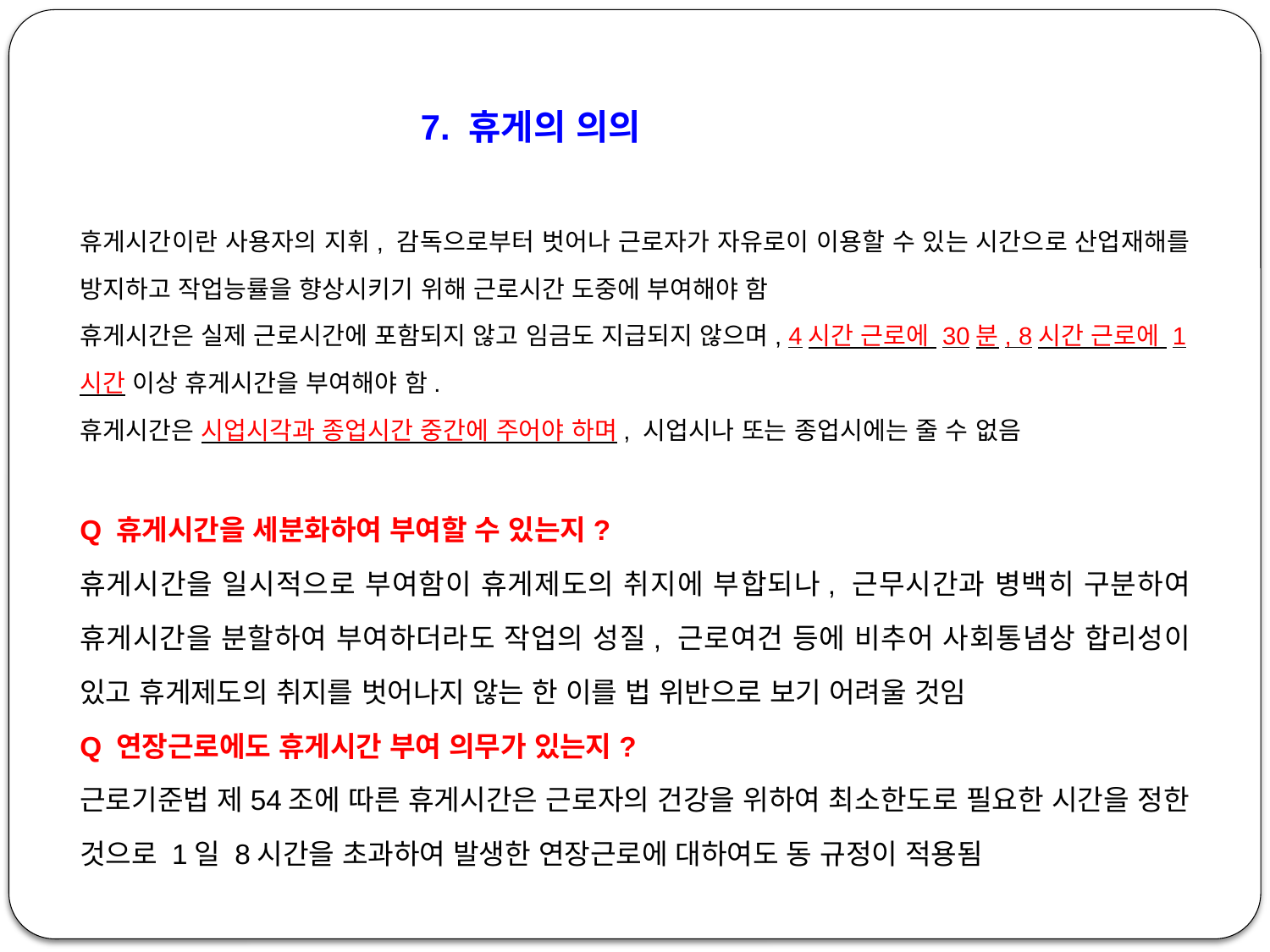

7. 휴게의 의의

휴게시간이란 사용자의 지휘, 감독으로부터 벗어나 근로자가 자유로이 이용할 수 있는 시간으로 산업재해를 방지하고 작업능률을 향상시키기 위해 근로시간 도중에 부여해야 함
휴게시간은 실제 근로시간에 포함되지 않고 임금도 지급되지 않으며, 4시간 근로에 30분, 8시간 근로에 1시간 이상 휴게시간을 부여해야 함.
휴게시간은 시업시각과 종업시간 중간에 주어야 하며, 시업시나 또는 종업시에는 줄 수 없음

Q 휴게시간을 세분화하여 부여할 수 있는지?
휴게시간을 일시적으로 부여함이 휴게제도의 취지에 부합되나, 근무시간과 병백히 구분하여 휴게시간을 분할하여 부여하더라도 작업의 성질, 근로여건 등에 비추어 사회통념상 합리성이 있고 휴게제도의 취지를 벗어나지 않는 한 이를 법 위반으로 보기 어려울 것임
Q 연장근로에도 휴게시간 부여 의무가 있는지?
근로기준법 제54조에 따른 휴게시간은 근로자의 건강을 위하여 최소한도로 필요한 시간을 정한 것으로 1일 8시간을 초과하여 발생한 연장근로에 대하여도 동 규정이 적용됨